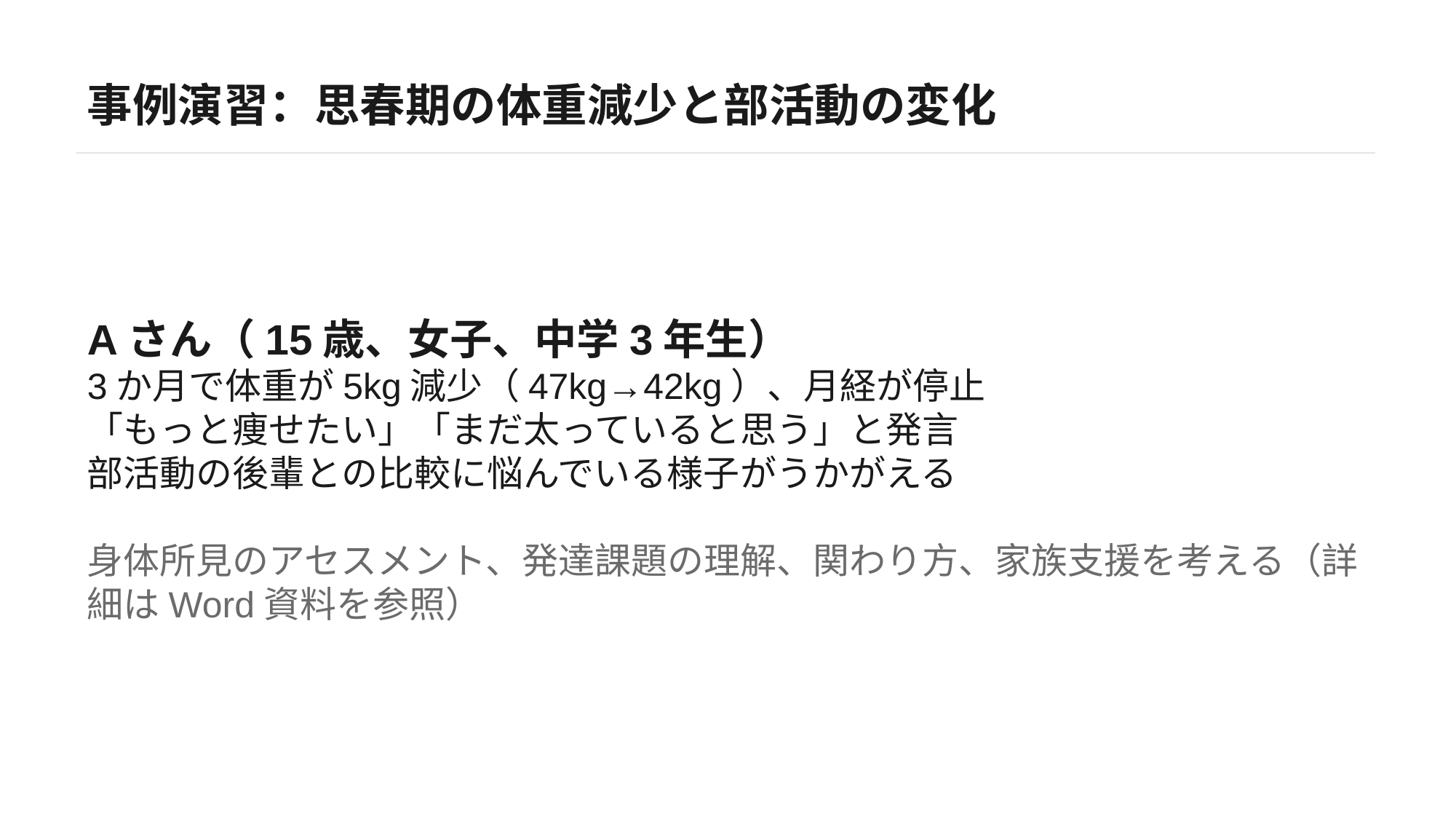

事例演習：思春期の体重減少と部活動の変化

Aさん（15歳、女子、中学3年生）
3か月で体重が5kg減少（47kg→42kg）、月経が停止
「もっと痩せたい」「まだ太っていると思う」と発言
部活動の後輩との比較に悩んでいる様子がうかがえる

身体所見のアセスメント、発達課題の理解、関わり方、家族支援を考える（詳細はWord資料を参照）